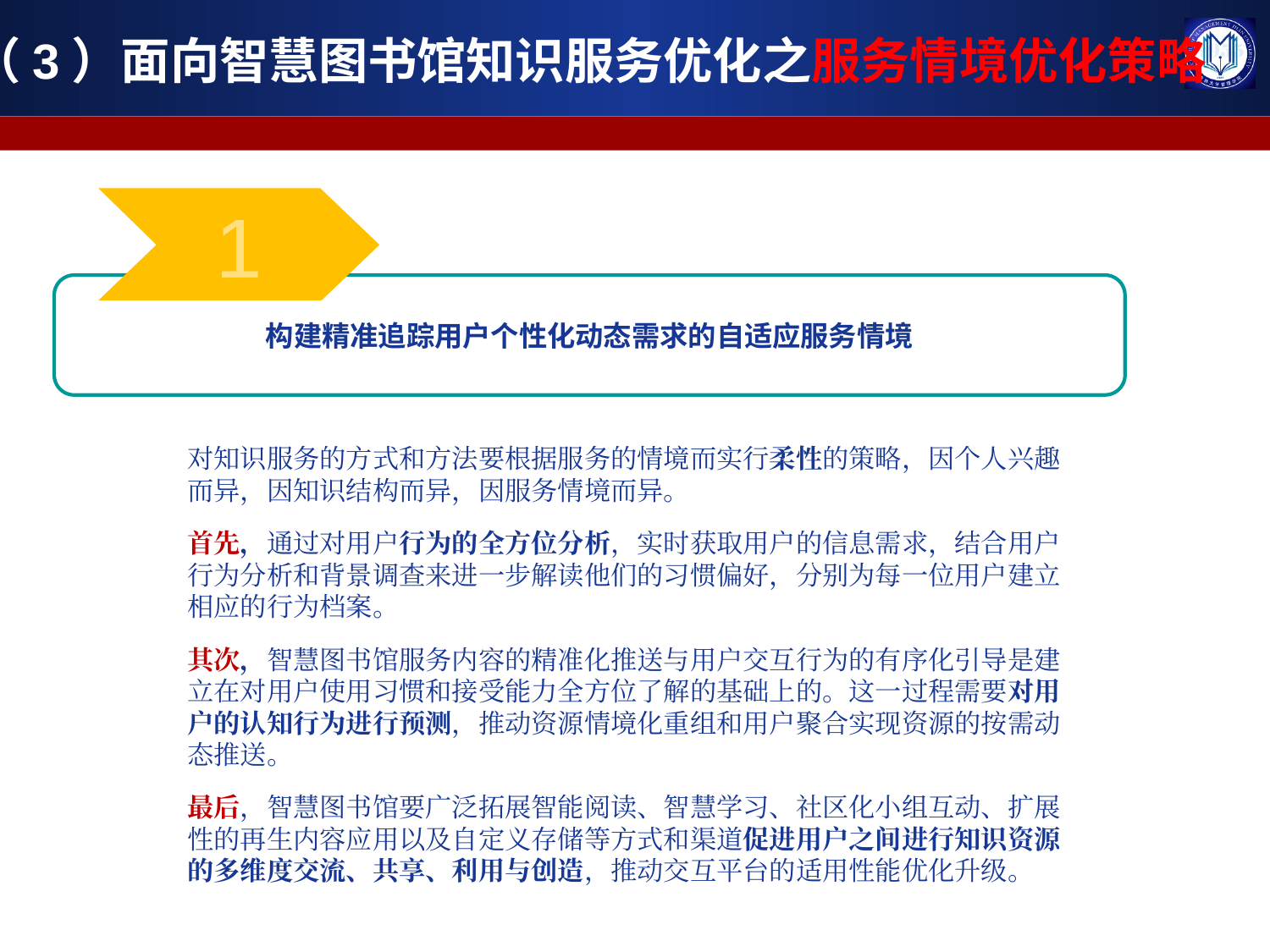

（3）面向智慧图书馆知识服务优化之服务情境优化策略
1
构建精准追踪用户个性化动态需求的自适应服务情境
对知识服务的方式和方法要根据服务的情境而实行柔性的策略，因个人兴趣而异，因知识结构而异，因服务情境而异。
首先，通过对用户行为的全方位分析，实时获取用户的信息需求，结合用户行为分析和背景调查来进一步解读他们的习惯偏好，分别为每一位用户建立相应的行为档案。
其次，智慧图书馆服务内容的精准化推送与用户交互行为的有序化引导是建立在对用户使用习惯和接受能力全方位了解的基础上的。这一过程需要对用户的认知行为进行预测，推动资源情境化重组和用户聚合实现资源的按需动态推送。
最后，智慧图书馆要广泛拓展智能阅读、智慧学习、社区化小组互动、扩展性的再生内容应用以及自定义存储等方式和渠道促进用户之间进行知识资源的多维度交流、共享、利用与创造，推动交互平台的适用性能优化升级。